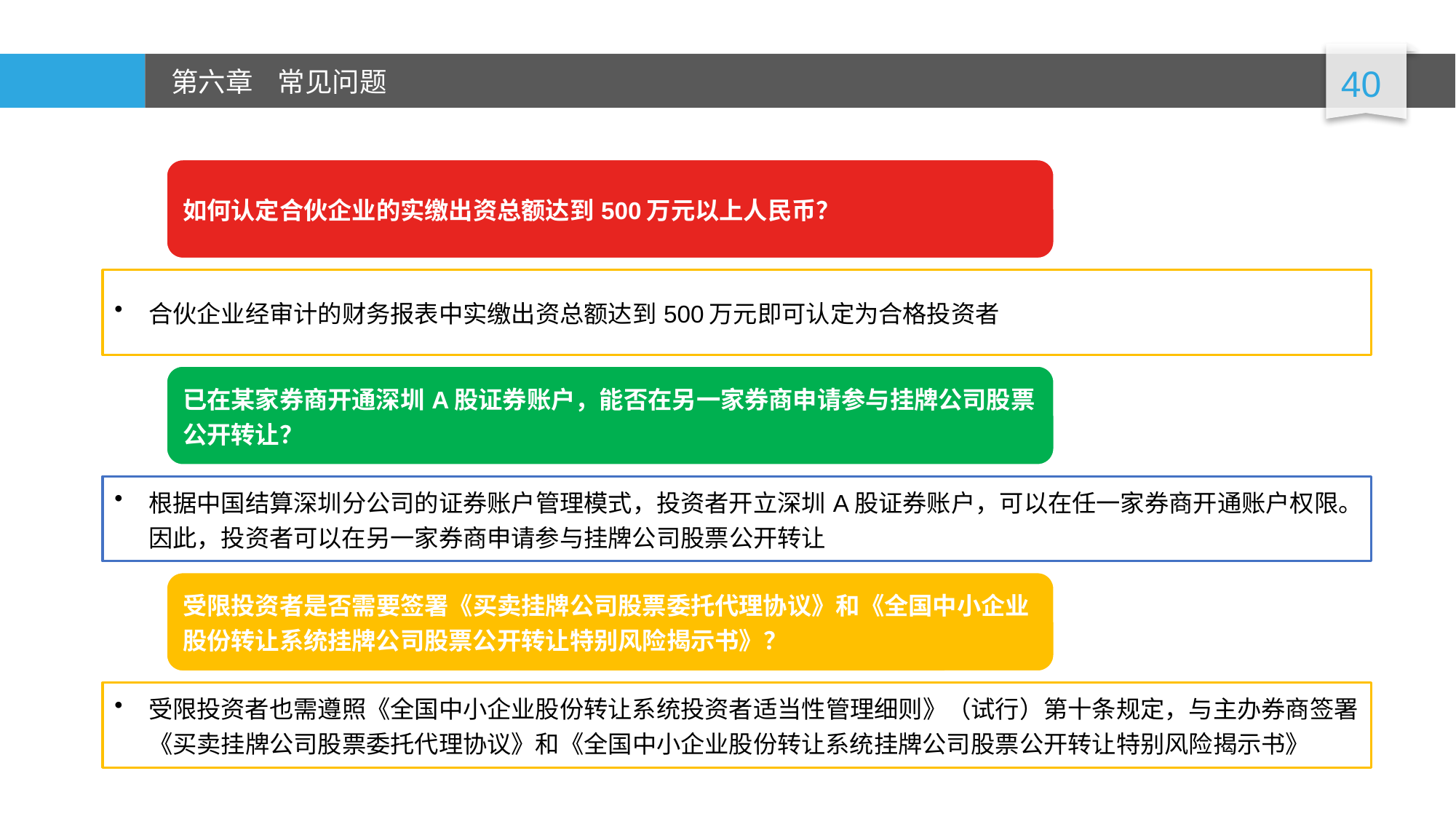

如何认定合伙企业的实缴出资总额达到500万元以上人民币？
已在某家券商开通深圳A股证券账户，能否在另一家券商申请参与挂牌公司股票公开转让？
根据中国结算深圳分公司的证券账户管理模式，投资者开立深圳A股证券账户，可以在任一家券商开通账户权限。因此，投资者可以在另一家券商申请参与挂牌公司股票公开转让
合伙企业经审计的财务报表中实缴出资总额达到500万元即可认定为合格投资者
受限投资者是否需要签署《买卖挂牌公司股票委托代理协议》和《全国中小企业股份转让系统挂牌公司股票公开转让特别风险揭示书》？
受限投资者也需遵照《全国中小企业股份转让系统投资者适当性管理细则》（试行）第十条规定，与主办券商签署《买卖挂牌公司股票委托代理协议》和《全国中小企业股份转让系统挂牌公司股票公开转让特别风险揭示书》